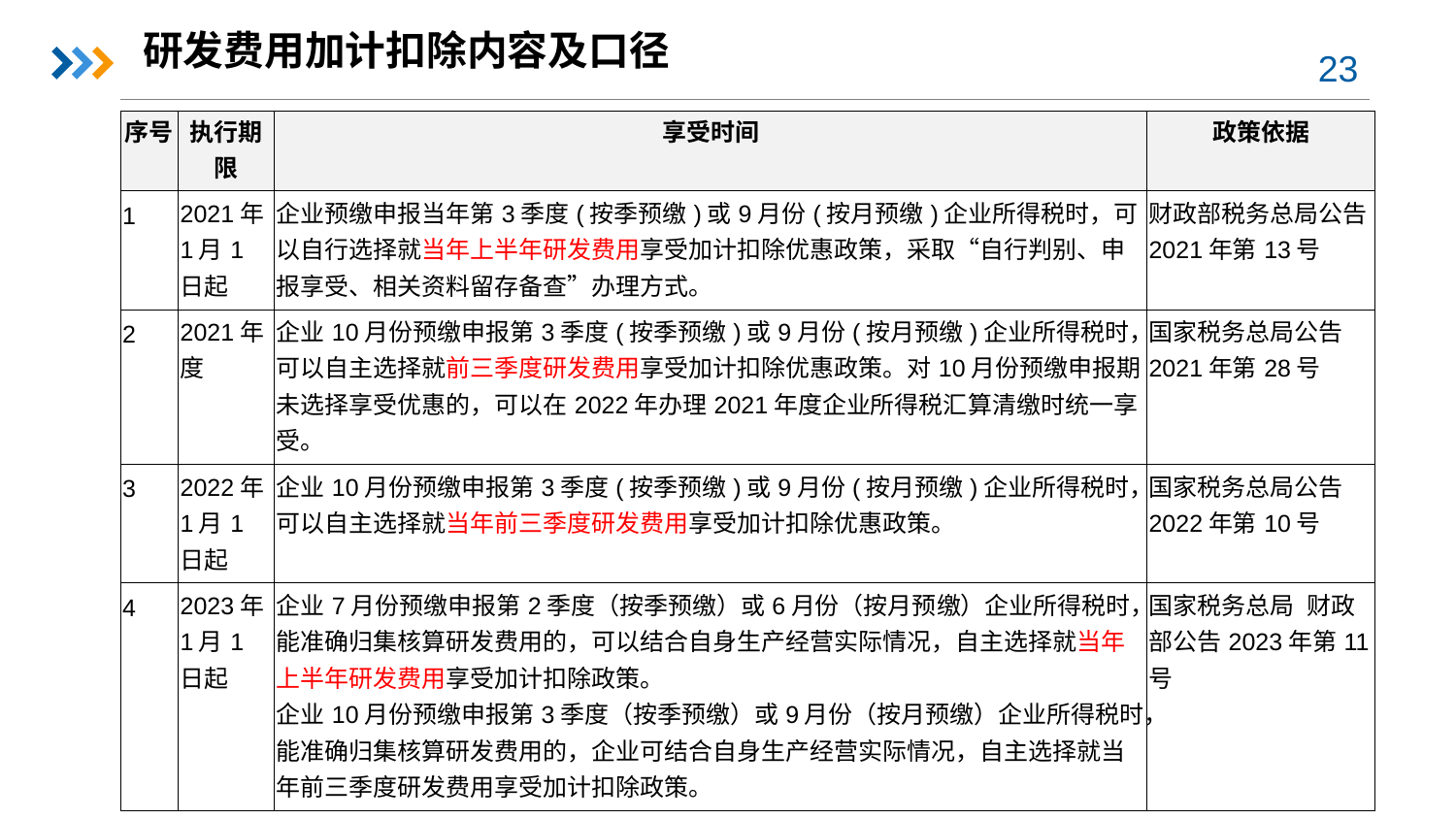

研发费用加计扣除内容及口径
| 序号 | 执行期限 | 享受时间 | 政策依据 |
| --- | --- | --- | --- |
| 1 | 2021年1月1日起 | 企业预缴申报当年第3季度(按季预缴)或9月份(按月预缴)企业所得税时，可以自行选择就当年上半年研发费用享受加计扣除优惠政策，采取“自行判别、申报享受、相关资料留存备查”办理方式。 | 财政部税务总局公告2021年第13号 |
| 2 | 2021年度 | 企业10月份预缴申报第3季度(按季预缴)或9月份(按月预缴)企业所得税时，可以自主选择就前三季度研发费用享受加计扣除优惠政策。对10月份预缴申报期未选择享受优惠的，可以在2022年办理2021年度企业所得税汇算清缴时统一享受。 | 国家税务总局公告2021年第28号 |
| 3 | 2022年1月1日起 | 企业10月份预缴申报第3季度(按季预缴)或9月份(按月预缴)企业所得税时，可以自主选择就当年前三季度研发费用享受加计扣除优惠政策。 | 国家税务总局公告2022年第10号 |
| 4 | 2023年1月1日起 | 企业7月份预缴申报第2季度（按季预缴）或6月份（按月预缴）企业所得税时，能准确归集核算研发费用的，可以结合自身生产经营实际情况，自主选择就当年上半年研发费用享受加计扣除政策。 企业10月份预缴申报第3季度（按季预缴）或9月份（按月预缴）企业所得税时，能准确归集核算研发费用的，企业可结合自身生产经营实际情况，自主选择就当年前三季度研发费用享受加计扣除政策。 | 国家税务总局 财政部公告2023年第11号 |